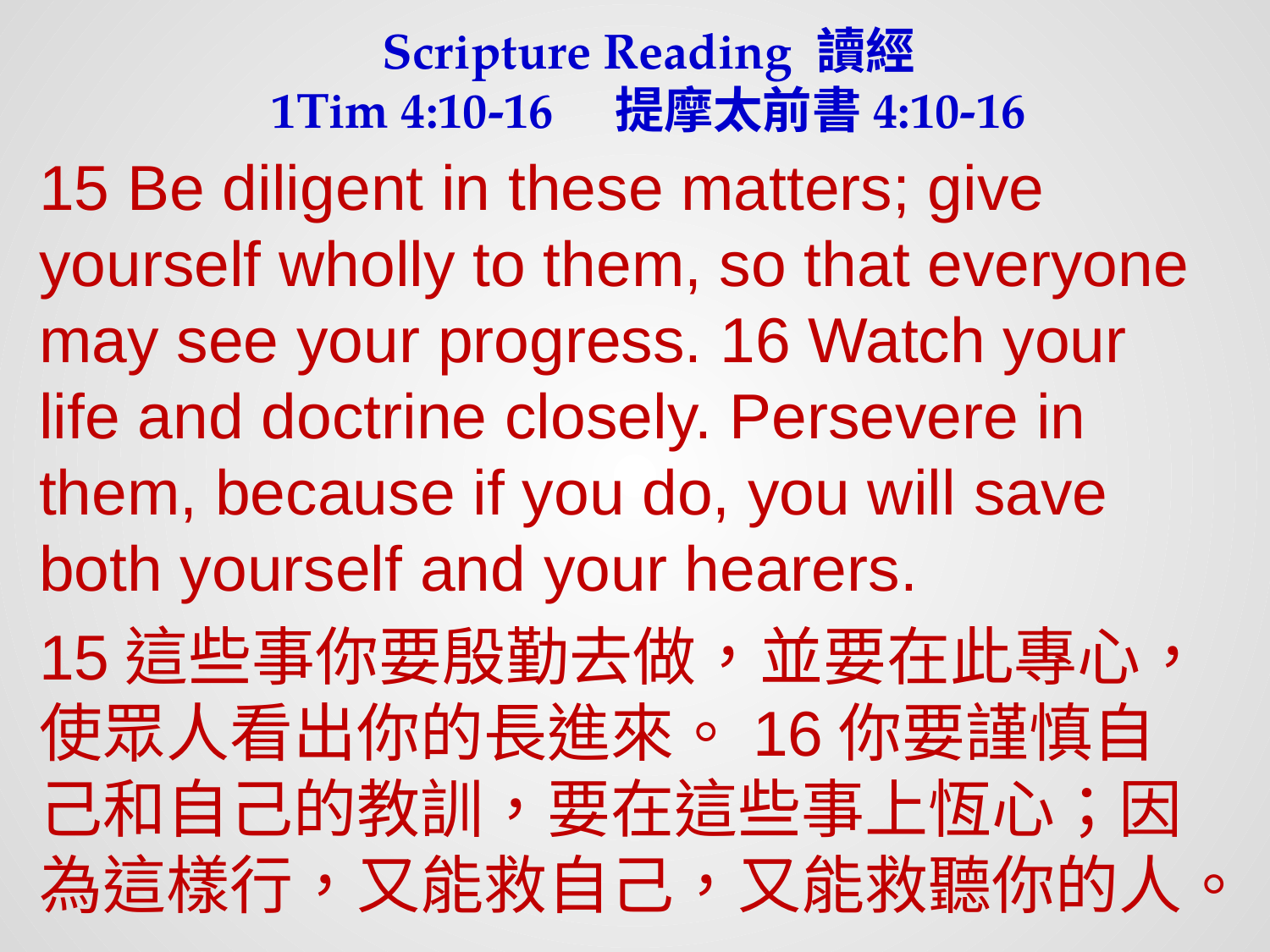

Scripture Reading 讀經
1Tim 4:10-16    提摩太前書4:10-16
15 Be diligent in these matters; give yourself wholly to them, so that everyone may see your progress. 16 Watch your life and doctrine closely. Persevere in them, because if you do, you will save both yourself and your hearers.
15這些事你要殷勤去做，並要在此專心，使眾人看出你的長進來。16你要謹慎自己和自己的教訓，要在這些事上恆心；因為這樣行，又能救自己，又能救聽你的人。